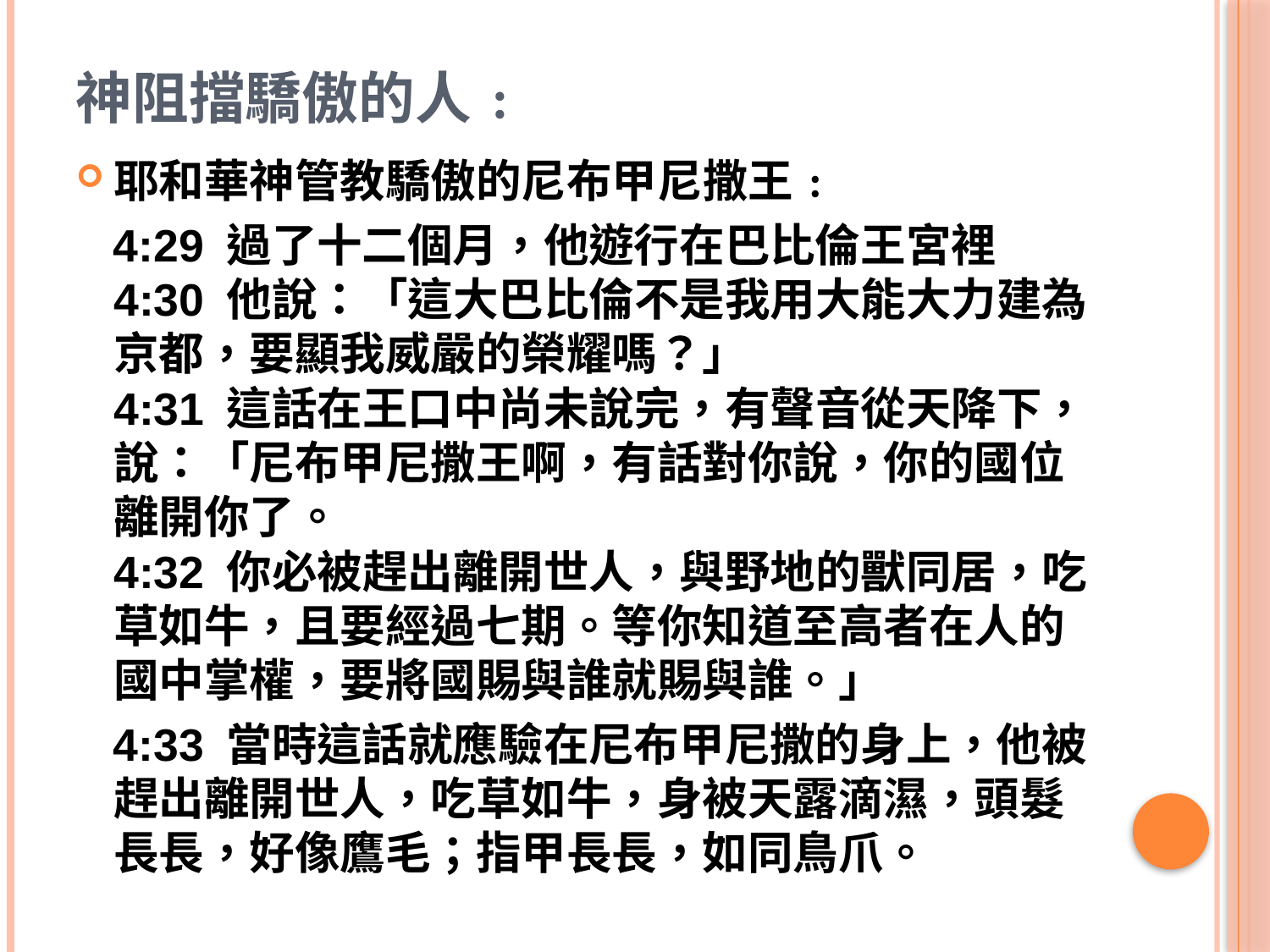

# 神阻擋驕傲的人﹕
耶和華神管教驕傲的尼布甲尼撒王﹕
   4:29 過了十二個月，他遊行在巴比倫王宮裡
4:30 他說：「這大巴比倫不是我用大能大力建為京都，要顯我威嚴的榮耀嗎？」
4:31 這話在王口中尚未說完，有聲音從天降下，說：「尼布甲尼撒王啊，有話對你說，你的國位離開你了。
4:32 你必被趕出離開世人，與野地的獸同居，吃草如牛，且要經過七期。等你知道至高者在人的國中掌權，要將國賜與誰就賜與誰。」
   4:33 當時這話就應驗在尼布甲尼撒的身上，他被趕出離開世人，吃草如牛，身被天露滴濕，頭髮長長，好像鷹毛；指甲長長，如同鳥爪。